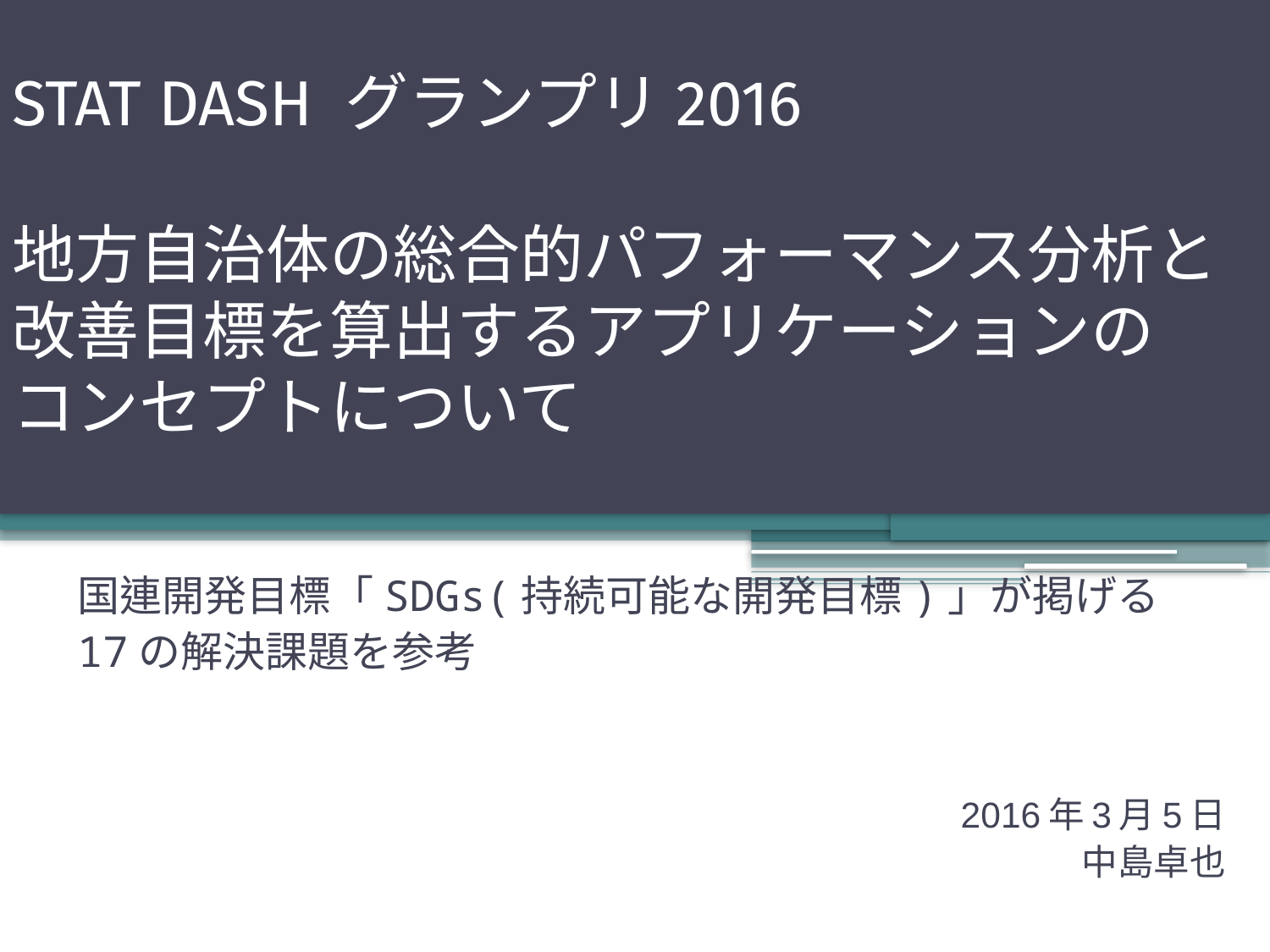

# STAT DASH グランプリ2016 地方自治体の総合的パフォーマンス分析と 改善目標を算出するアプリケーションの コンセプトについて
国連開発目標「SDGs(持続可能な開発目標)」が掲げる
17の解決課題を参考
2016年3月5日
中島卓也